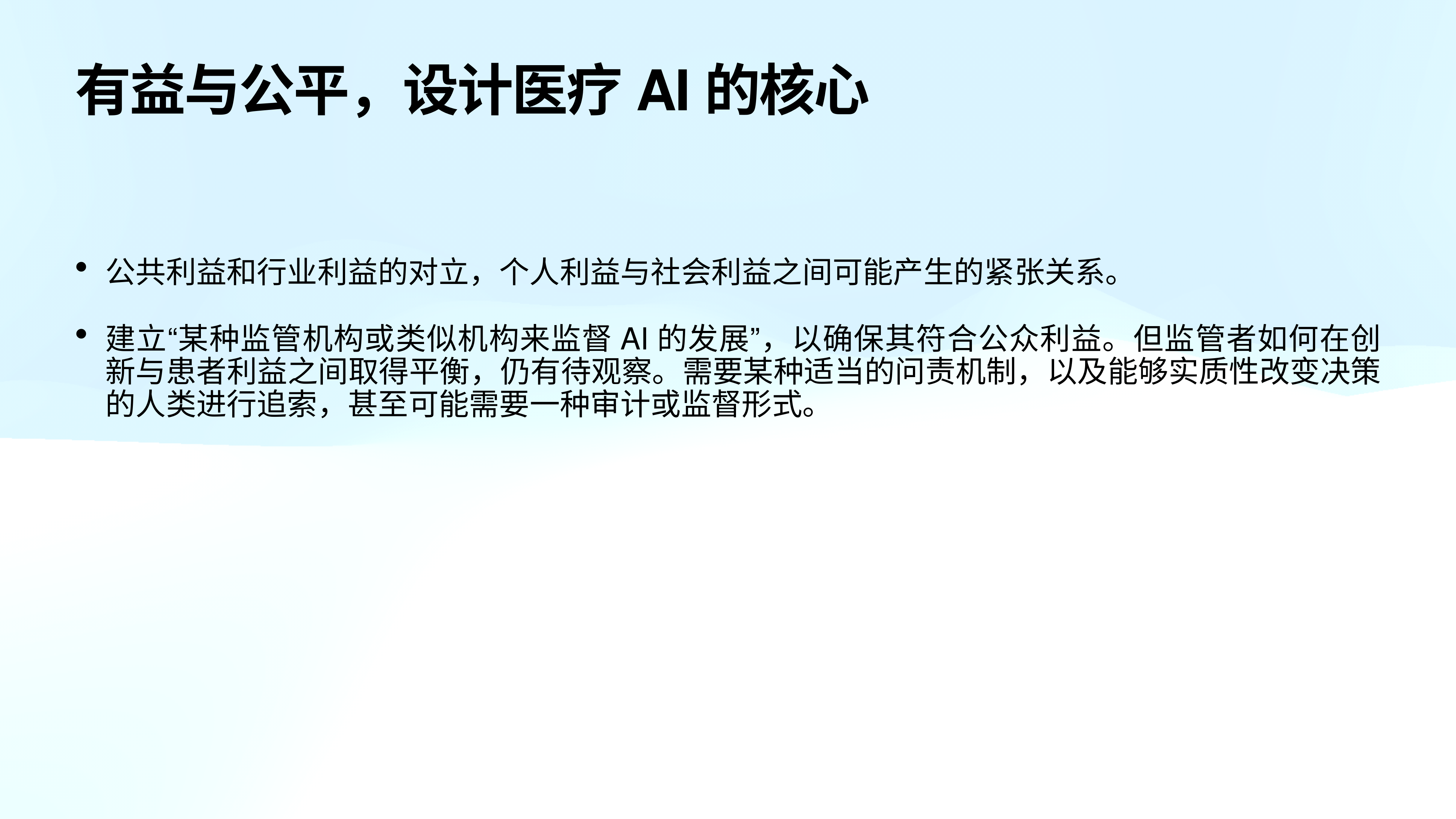

# 有益与公平，设计医疗AI的核心

公共利益和行业利益的对立，个人利益与社会利益之间可能产生的紧张关系。
建立“某种监管机构或类似机构来监督AI的发展”，以确保其符合公众利益。但监管者如何在创新与患者利益之间取得平衡，仍有待观察。需要某种适当的问责机制，以及能够实质性改变决策的人类进行追索，甚至可能需要一种审计或监督形式。